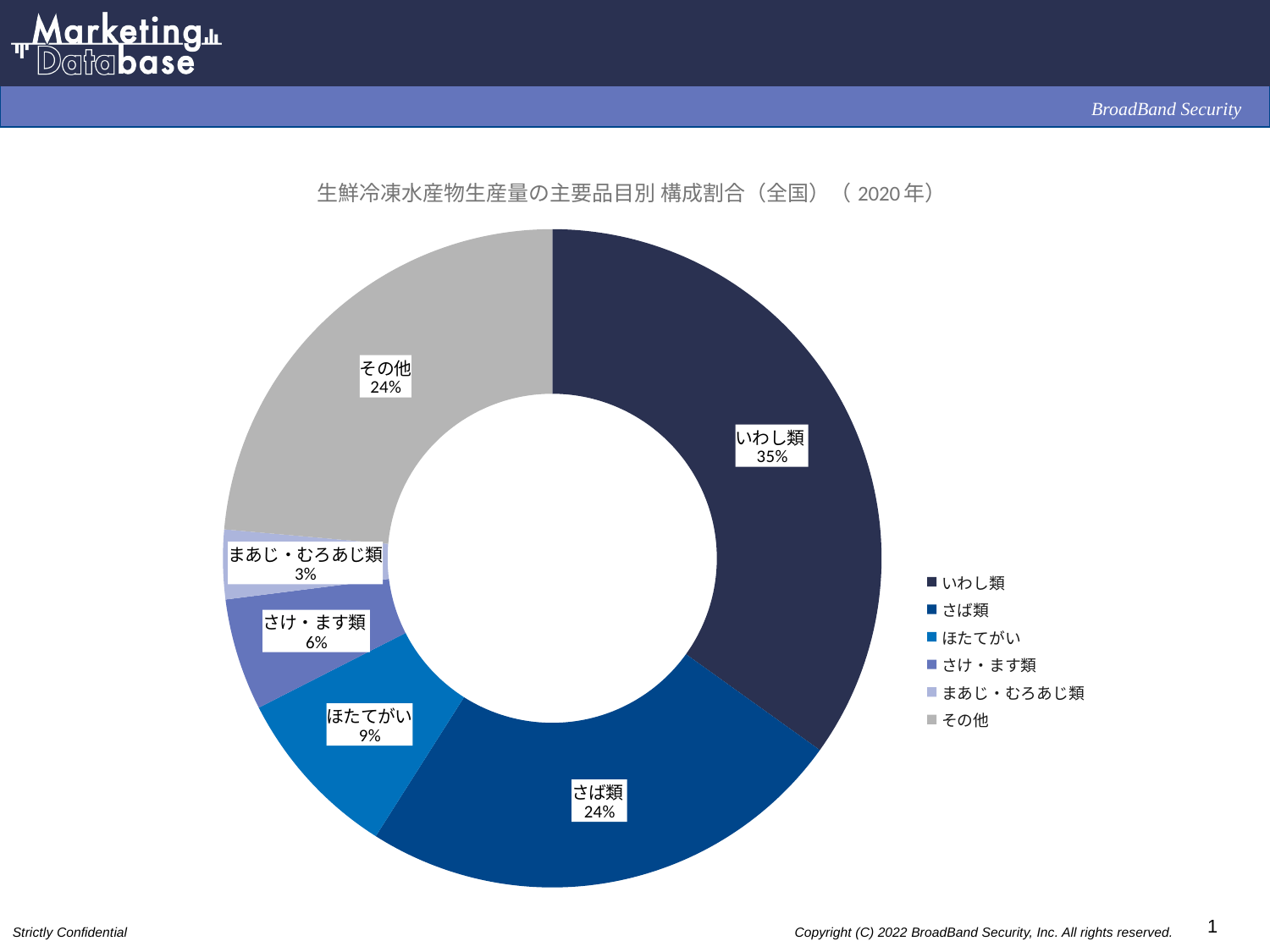

### Chart: 生鮮冷凍水産物生産量の主要品目別 構成割合（全国）（2020年）

| Category |  |
|---|---|
| いわし類  | 34.9 |
| さば類  | 24.1 |
| ほたてがい | 8.5 |
| さけ・ます類  | 5.5 |
| まあじ・むろあじ類 | 3.4 |
| その他 | 23.6 |